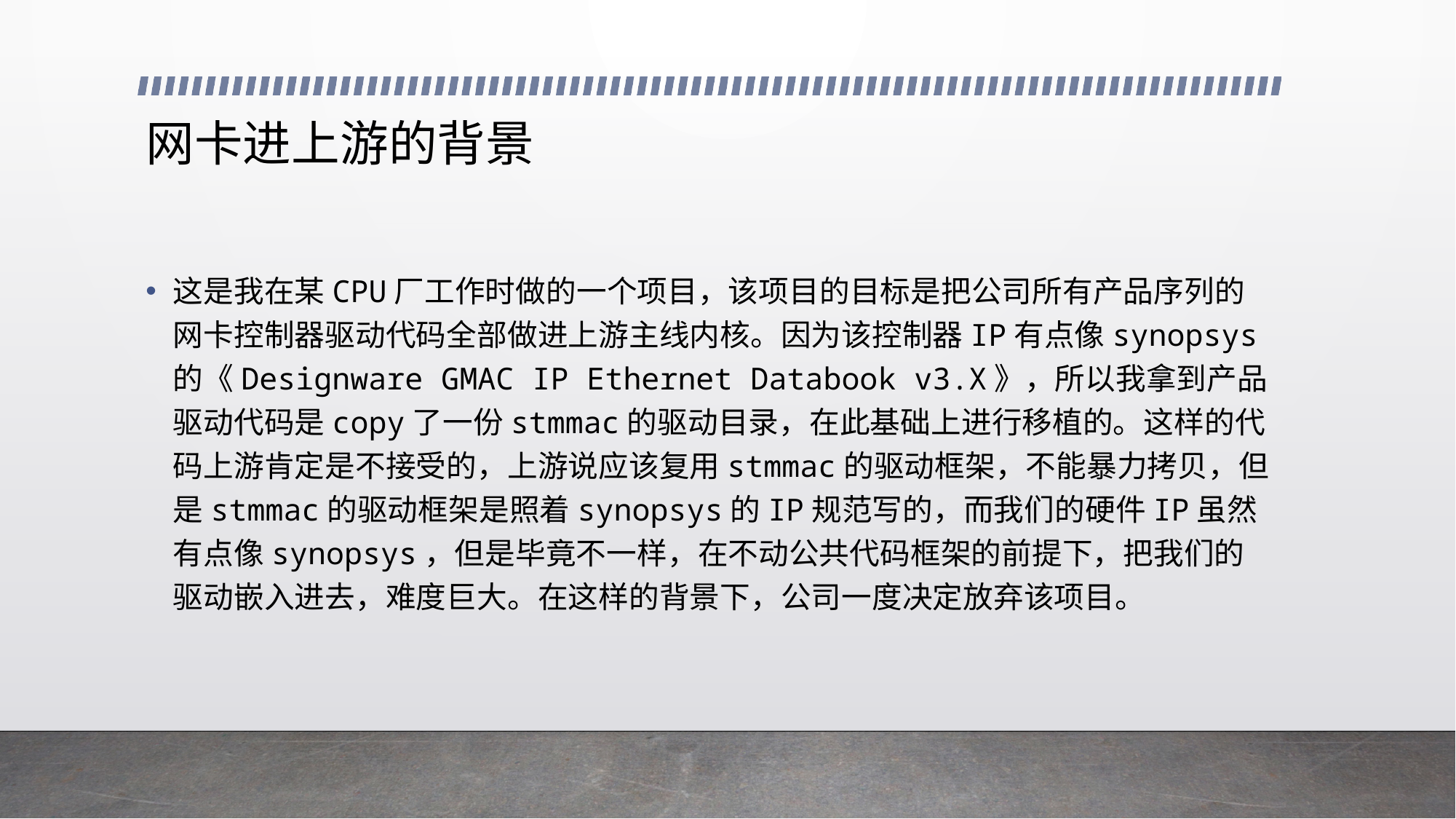

# 网卡进上游的背景
这是我在某CPU厂工作时做的一个项目，该项目的目标是把公司所有产品序列的网卡控制器驱动代码全部做进上游主线内核。因为该控制器IP有点像synopsys的《Designware GMAC IP Ethernet Databook v3.X》，所以我拿到产品驱动代码是copy了一份stmmac的驱动目录，在此基础上进行移植的。这样的代码上游肯定是不接受的，上游说应该复用stmmac的驱动框架，不能暴力拷贝，但是stmmac的驱动框架是照着synopsys的IP规范写的，而我们的硬件IP虽然有点像synopsys，但是毕竟不一样，在不动公共代码框架的前提下，把我们的驱动嵌入进去，难度巨大。在这样的背景下，公司一度决定放弃该项目。